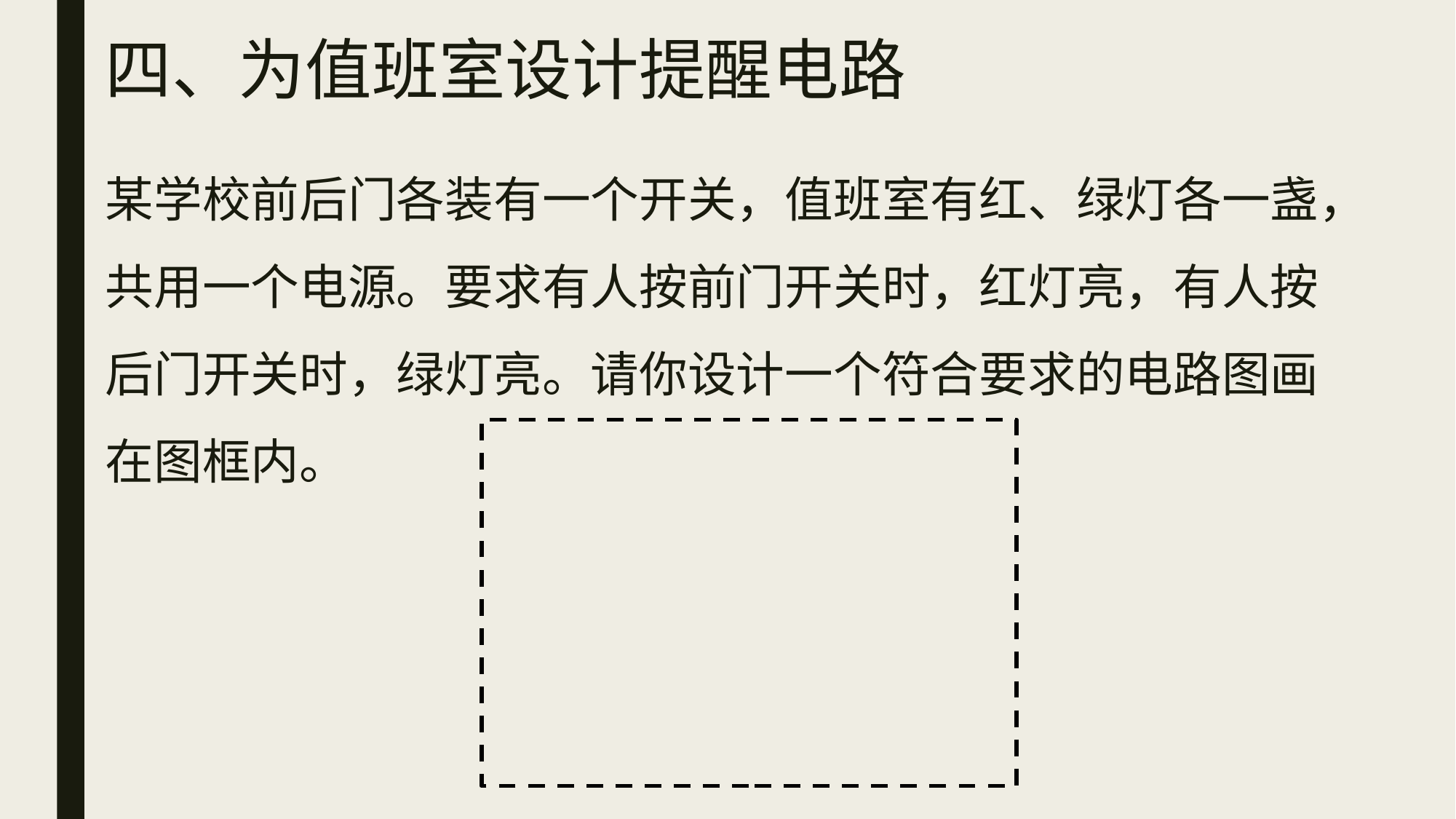

# 四、为值班室设计提醒电路
某学校前后门各装有一个开关，值班室有红、绿灯各一盏，共用一个电源。要求有人按前门开关时，红灯亮，有人按后门开关时，绿灯亮。请你设计一个符合要求的电路图画在图框内。